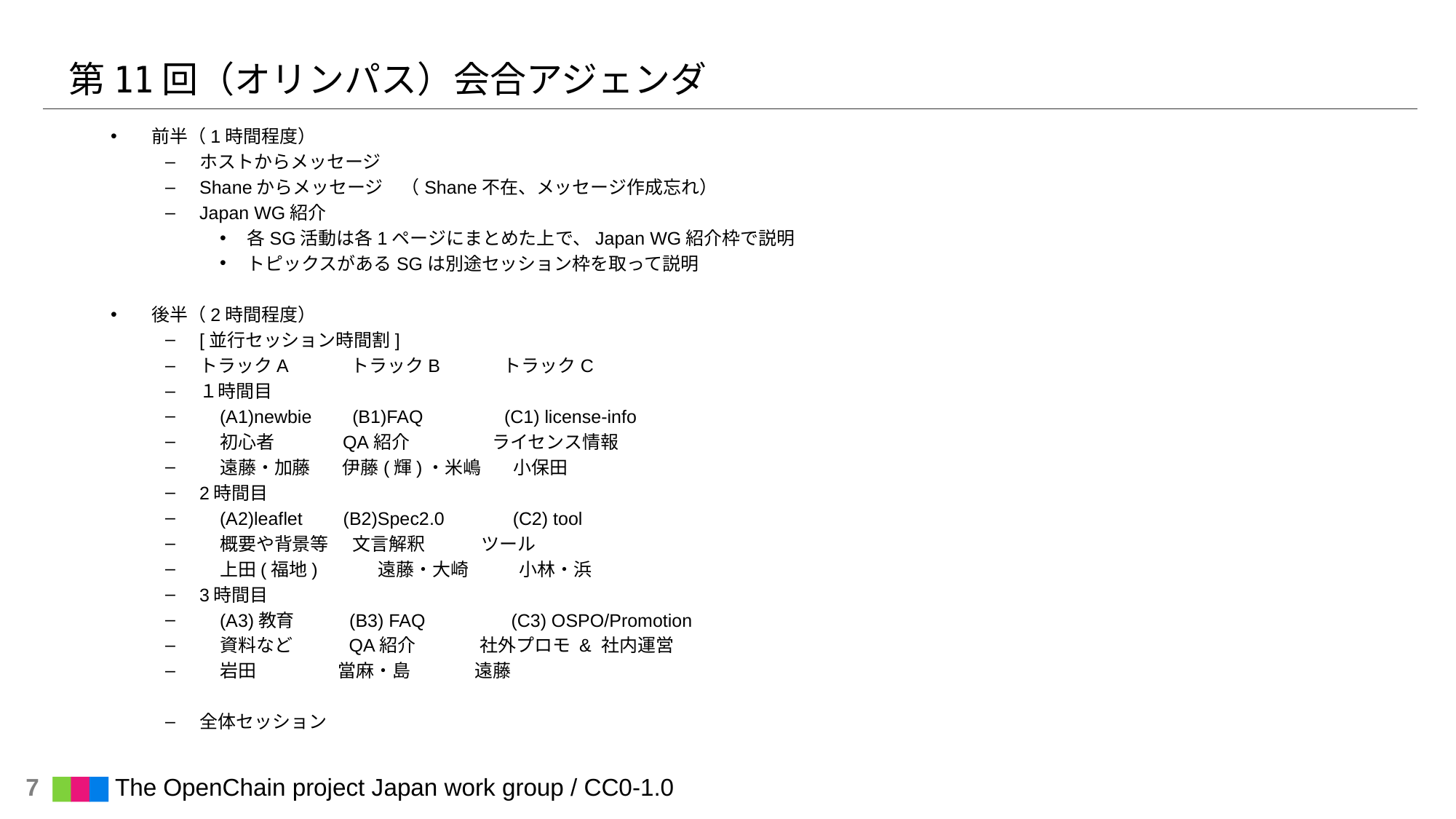

# 第11回（オリンパス）会合アジェンダ
前半（1時間程度）
ホストからメッセージ
Shaneからメッセージ　（Shane不在、メッセージ作成忘れ）
Japan WG紹介
各SG活動は各1ページにまとめた上で、Japan WG紹介枠で説明
トピックスがあるSGは別途セッション枠を取って説明

後半（2時間程度）
[並行セッション時間割]
トラックA        　トラックB        　トラックC
１時間目
    (A1)newbie        (B1)FAQ                (C1) license-info
    初心者                QA紹介                　ライセンス情報
    遠藤・加藤        伊藤(輝)・米嶋        小保田
2時間目
    (A2)leaflet        (B2)Spec2.0        　(C2) tool
    概要や背景等      文言解釈              ツール
    上田(福地)           遠藤・大崎        　小林・浜
3時間目
    (A3)教育        　(B3) FAQ        　　(C3) OSPO/Promotion
    資料など             QA紹介                社外プロモ & 社内運営
    岩田                　當麻・島                遠藤

全体セッション